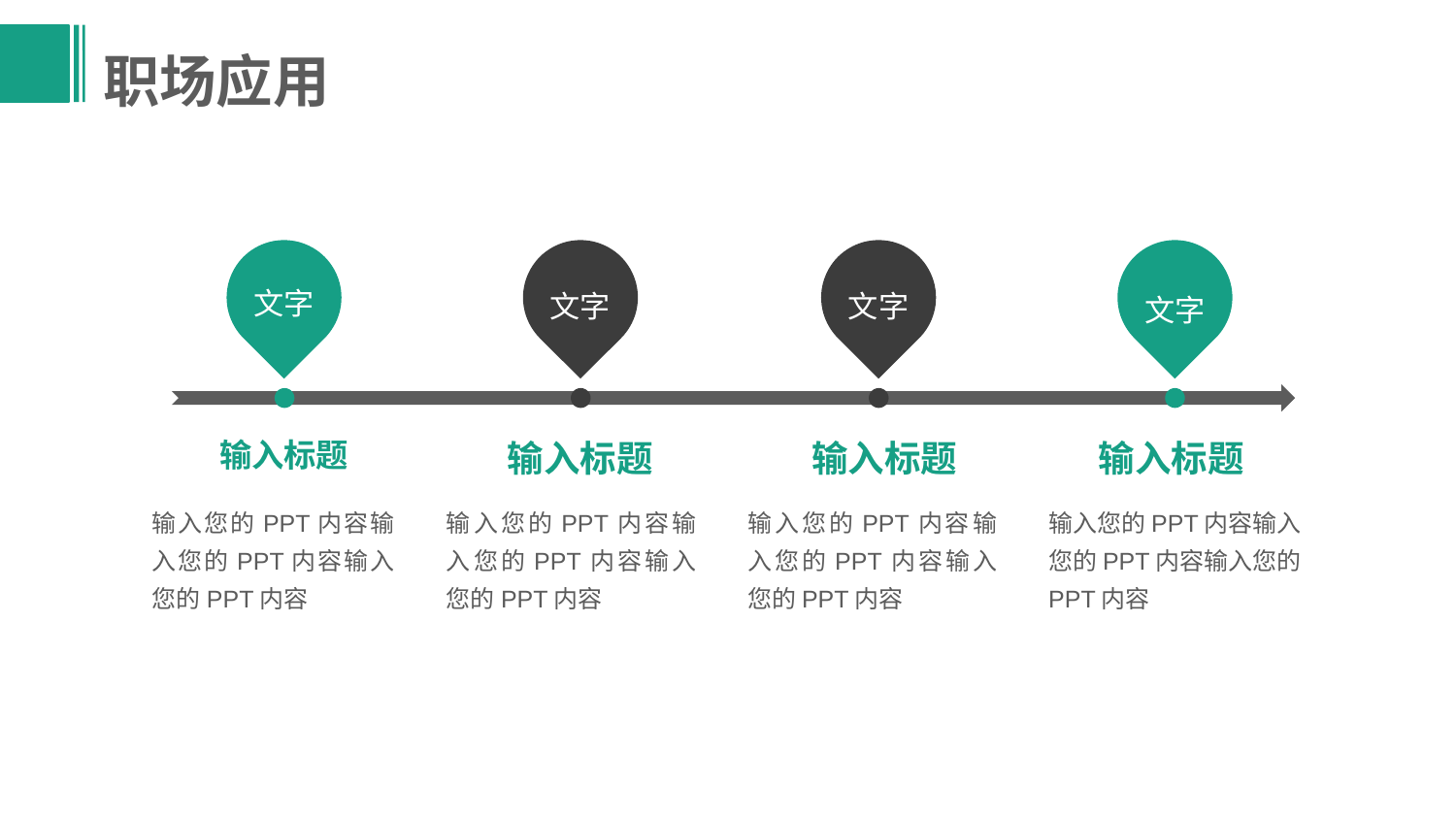

职场应用

文字

文字

文字

文字

输入标题
输入标题
输入标题
输入标题
输入您的PPT内容输入您的PPT内容输入您的PPT内容
输入您的PPT内容输入您的PPT内容输入您的PPT内容
输入您的PPT内容输入您的PPT内容输入您的PPT内容
输入您的PPT内容输入您的PPT内容输入您的PPT内容